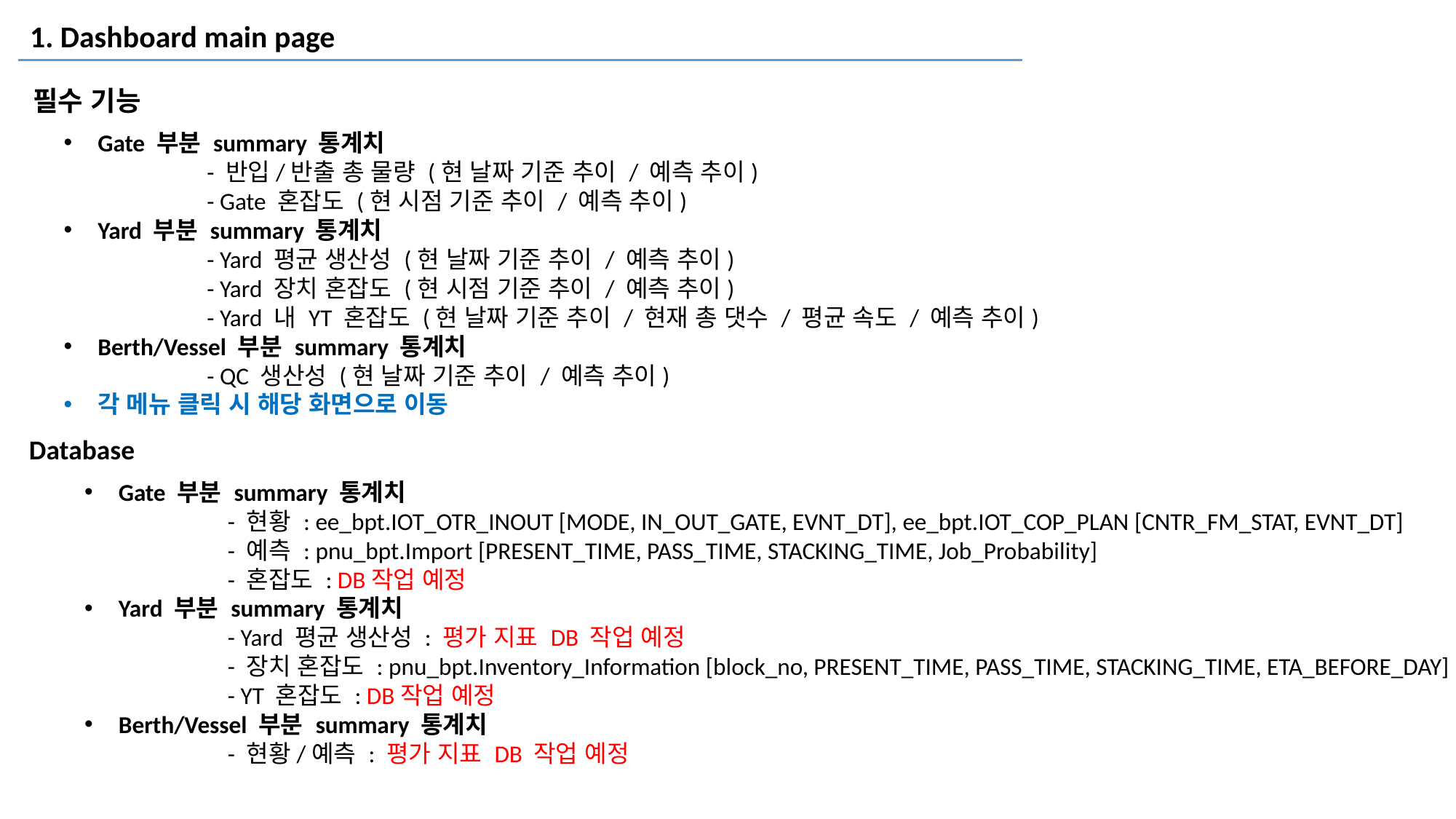

1. Dashboard main page
필수 기능
Gate 부분 summary 통계치
	- 반입/반출 총 물량 (현 날짜 기준 추이 / 예측 추이)
	- Gate 혼잡도 (현 시점 기준 추이 / 예측 추이)
Yard 부분 summary 통계치
	- Yard 평균 생산성 (현 날짜 기준 추이 / 예측 추이)
	- Yard 장치 혼잡도 (현 시점 기준 추이 / 예측 추이)
	- Yard 내 YT 혼잡도 (현 날짜 기준 추이 / 현재 총 댓수 / 평균 속도 / 예측 추이)
Berth/Vessel 부분 summary 통계치
	- QC 생산성 (현 날짜 기준 추이 / 예측 추이)
각 메뉴 클릭 시 해당 화면으로 이동
Database
Gate 부분 summary 통계치
	- 현황 : ee_bpt.IOT_OTR_INOUT [MODE, IN_OUT_GATE, EVNT_DT], ee_bpt.IOT_COP_PLAN [CNTR_FM_STAT, EVNT_DT]
	- 예측 : pnu_bpt.Import [PRESENT_TIME, PASS_TIME, STACKING_TIME, Job_Probability]
	- 혼잡도 : DB작업 예정
Yard 부분 summary 통계치
	- Yard 평균 생산성 : 평가 지표 DB 작업 예정
	- 장치 혼잡도 : pnu_bpt.Inventory_Information [block_no, PRESENT_TIME, PASS_TIME, STACKING_TIME, ETA_BEFORE_DAY]
	- YT 혼잡도 : DB작업 예정
Berth/Vessel 부분 summary 통계치
	- 현황/예측 : 평가 지표 DB 작업 예정